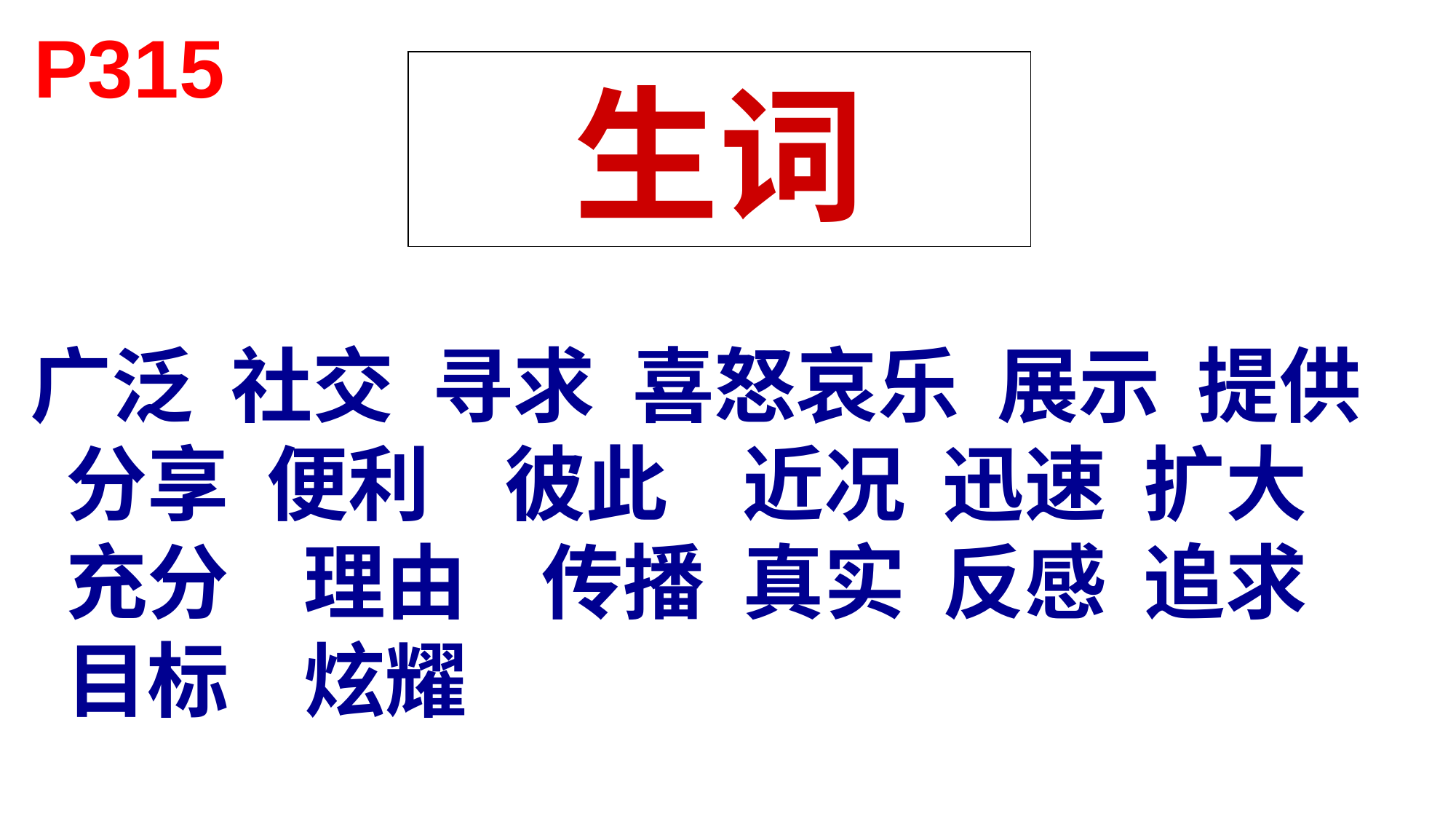

广泛  社交  寻求  喜怒哀乐  展示  提供  分享  便利    彼此    近况  迅速  扩大  充分    理由    传播  真实  反感  追求    目标    炫耀

 P315
# 生词